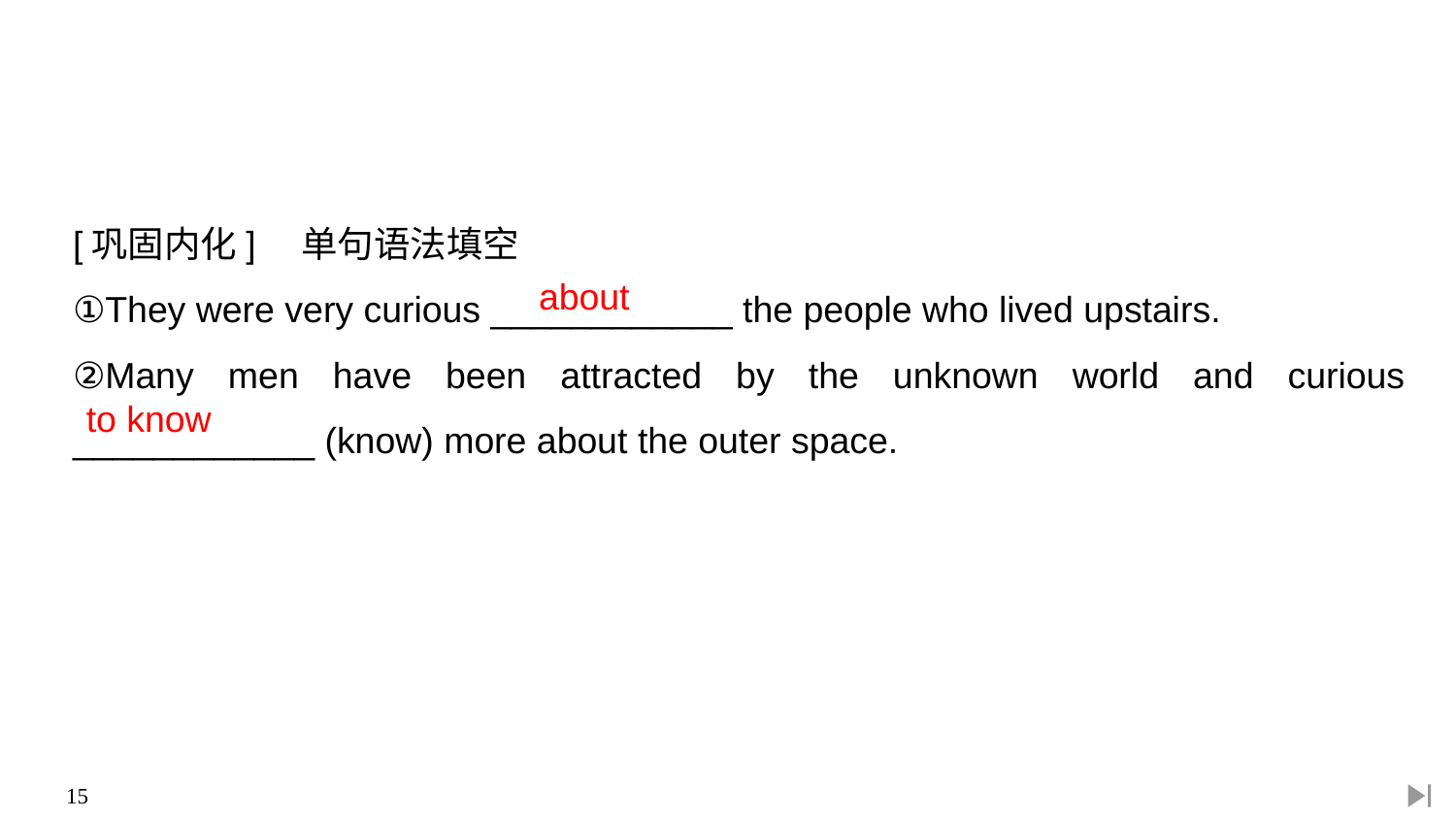

[巩固内化]　单句语法填空
①They were very curious ____________ the people who lived upstairs.
②Many men have been attracted by the unknown world and curious ____________ (know) more about the outer space.
about
to know